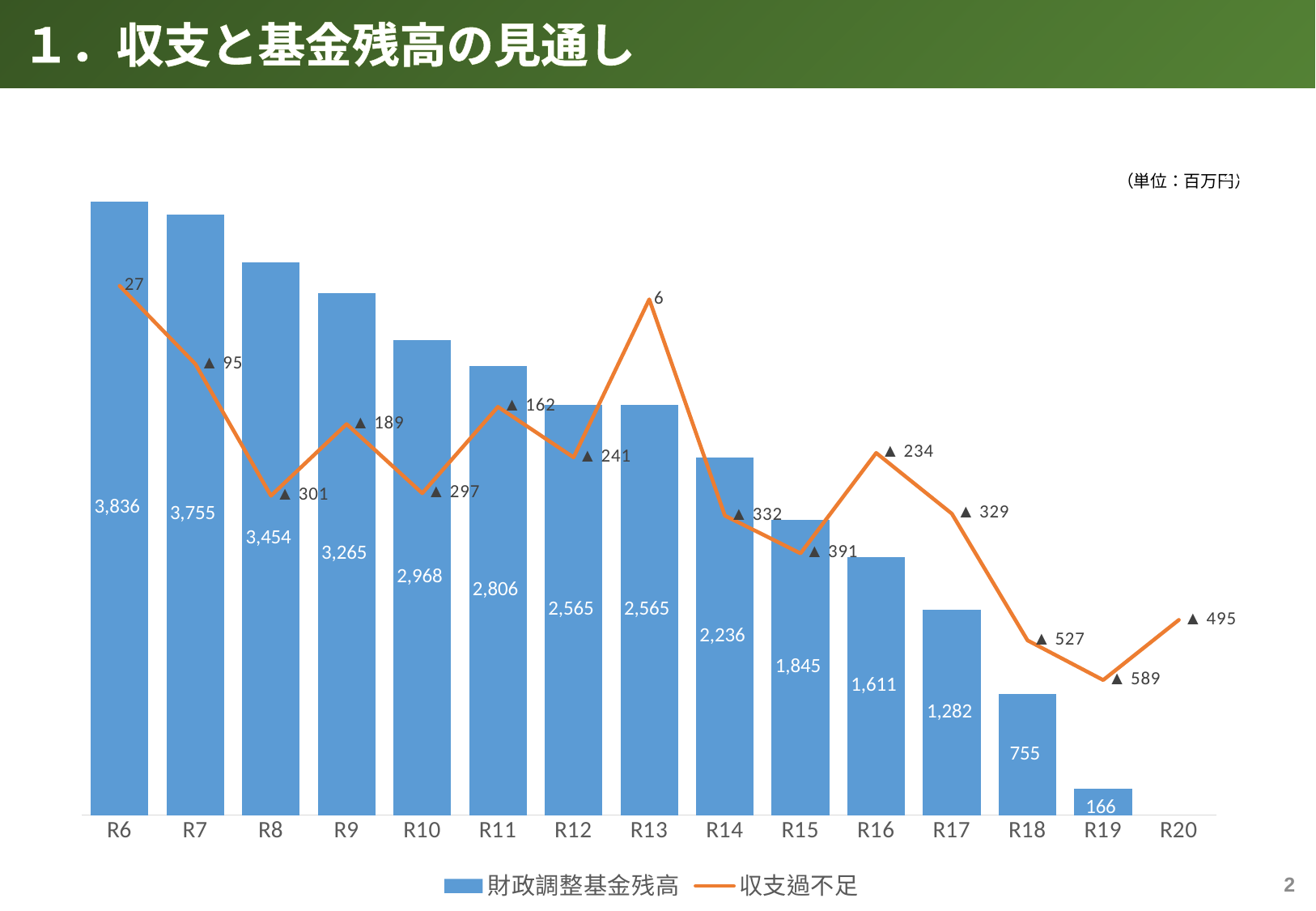

１．収支と基金残高の見通し

### Chart

| Category |  |  |
|---|---|---|
| R6 | 3836.0 | 27.0 |
| R7 | 3755.0 | -95.0 |
| R8 | 3454.0 | -301.0 |
| R9 | 3265.0 | -189.0 |
| R10 | 2968.0 | -297.0 |
| R11 | 2806.0 | -162.0 |
| R12 | 2565.0 | -241.0 |
| R13 | 2565.0 | 6.0 |
| R14 | 2236.0 | -332.0 |
| R15 | 1845.0 | -391.0 |
| R16 | 1611.0 | -234.0 |
| R17 | 1282.0 | -329.0 |
| R18 | 755.0 | -527.0 |
| R19 | 166.0 | -589.0 |
| R20 | -329.0 | -495.0 |
（単位：百万円）
2